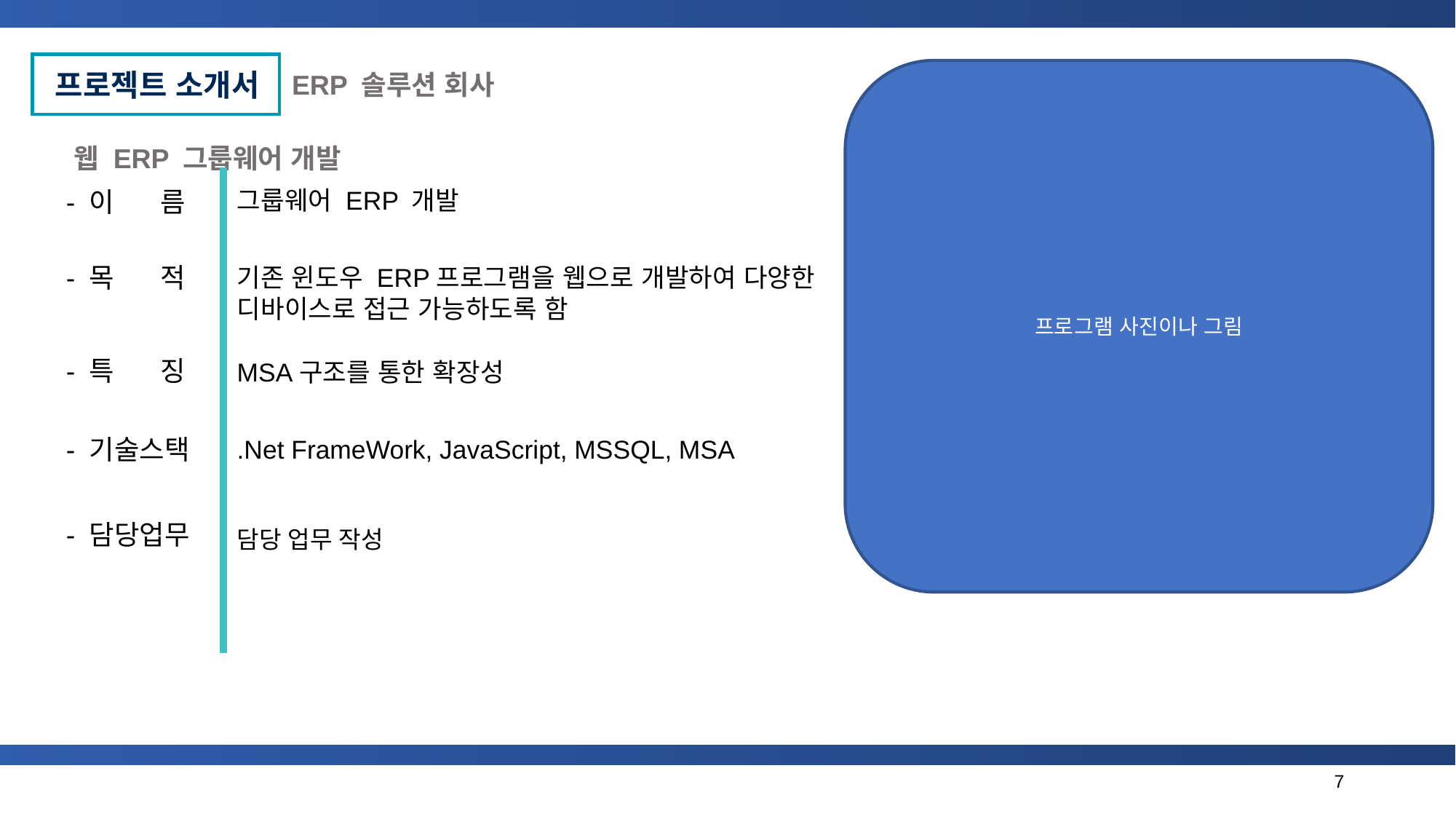

ERP 솔루션 회사
프로젝트 소개서
프로그램 사진이나 그림
웹 ERP 그룹웨어 개발
- 이      름
그룹웨어 ERP 개발
- 목      적
기존 윈도우 ERP프로그램을 웹으로 개발하여 다양한 디바이스로 접근 가능하도록 함
MSA구조를 통한 확장성
- 특      징
- 기술스택
.Net FrameWork, JavaScript, MSSQL, MSA
담당 업무 작성
- 담당업무
7